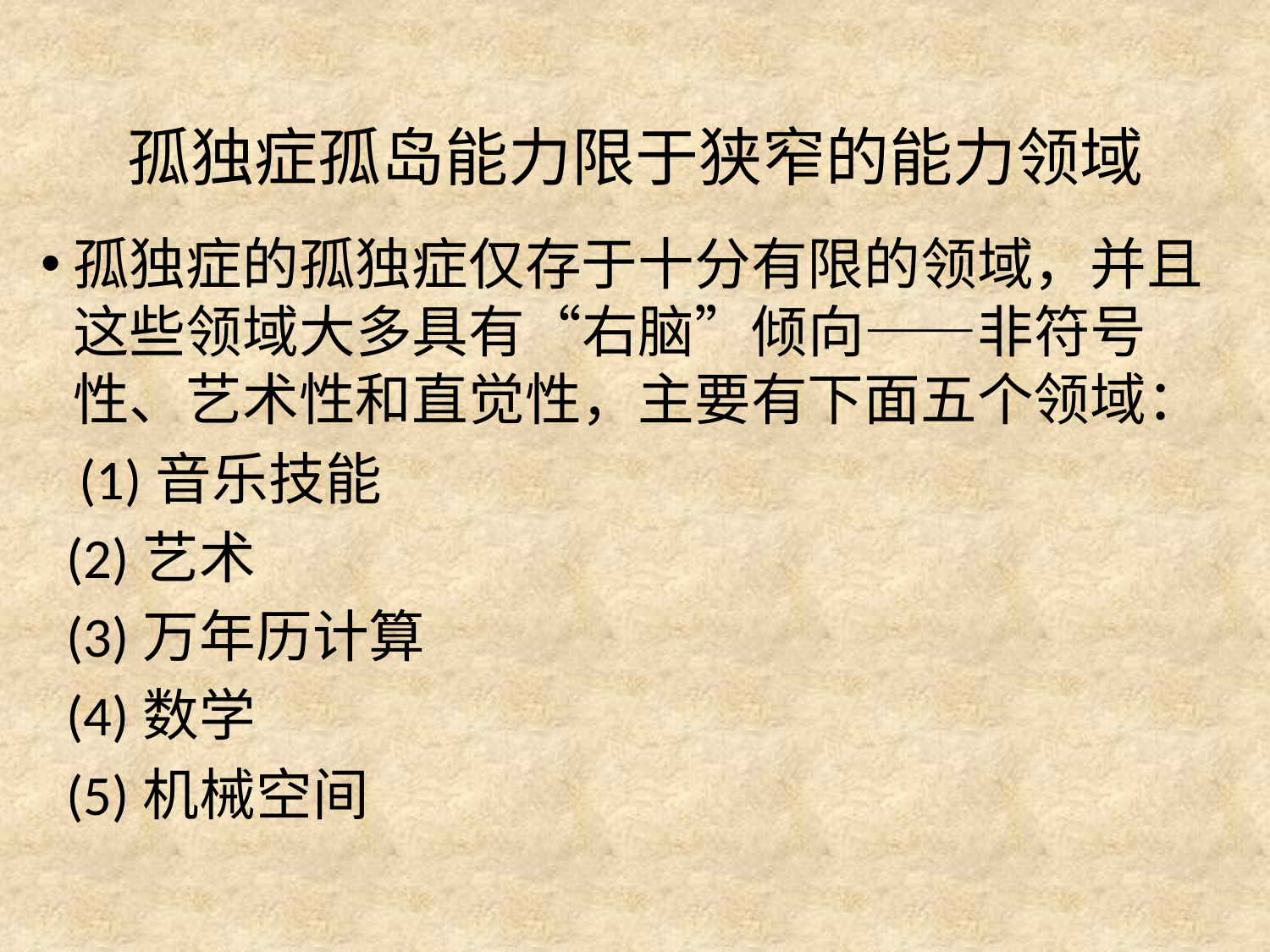

孤独症孤岛能力限于狭窄的能力领域
孤独症的孤独症仅存于十分有限的领域，并且这些领域大多具有“右脑”倾向——非符号性、艺术性和直觉性，主要有下面五个领域：
   (1)音乐技能
  (2)艺术
  (3)万年历计算
  (4)数学
  (5)机械空间